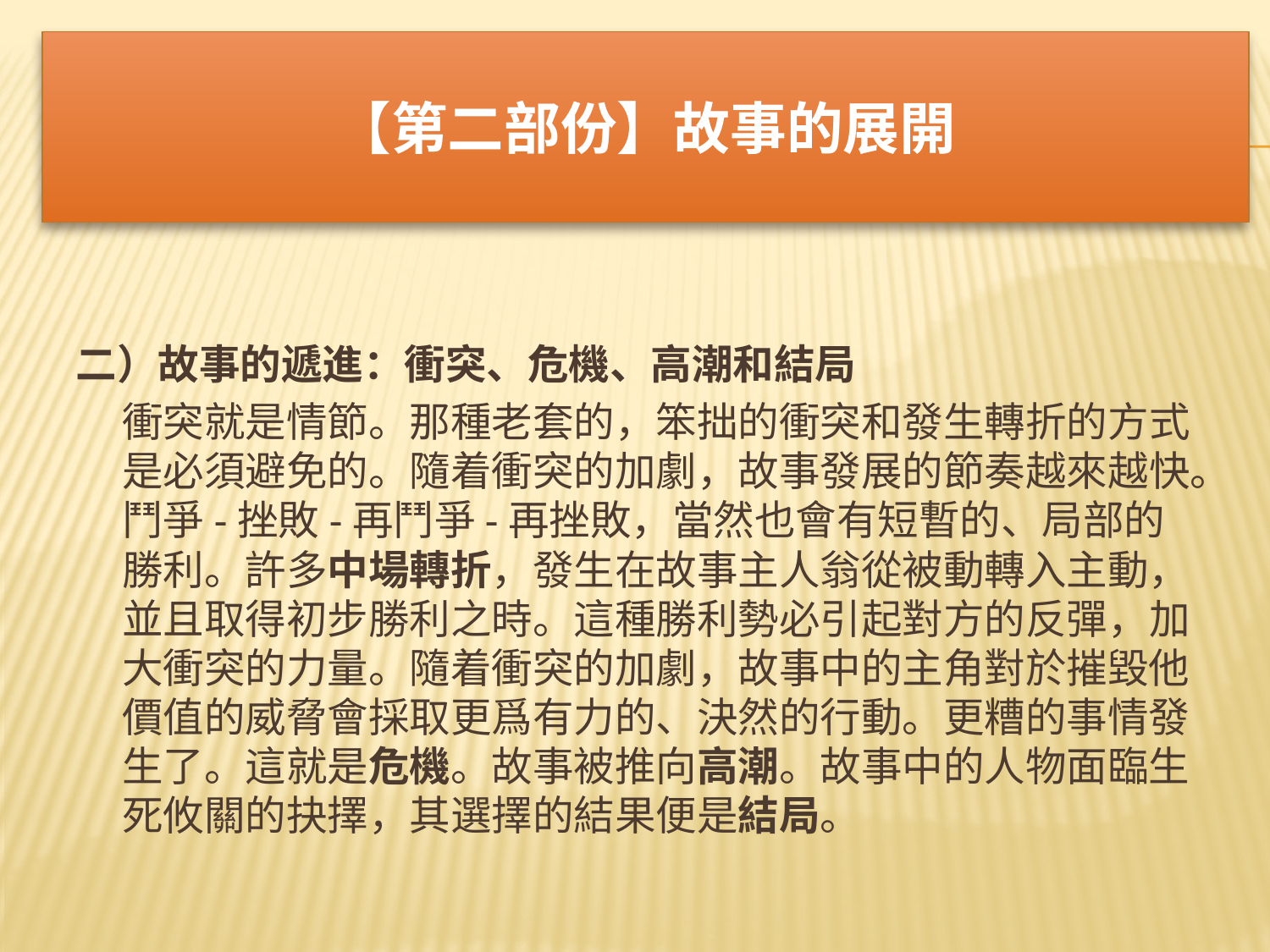

# 【第二部份】故事的展開

二）故事的遞進：衝突、危機、高潮和結局
		衝突就是情節。那種老套的，笨拙的衝突和發生轉折的方式是必須避免的。隨着衝突的加劇，故事發展的節奏越來越快。鬥爭-挫敗-再鬥爭-再挫敗，當然也會有短暫的、局部的勝利。許多中場轉折，發生在故事主人翁從被動轉入主動，並且取得初步勝利之時。這種勝利勢必引起對方的反彈，加大衝突的力量。隨着衝突的加劇，故事中的主角對於摧毀他價值的威脅會採取更爲有力的、決然的行動。更糟的事情發生了。這就是危機。故事被推向高潮。故事中的人物面臨生死攸關的抉擇，其選擇的結果便是結局。